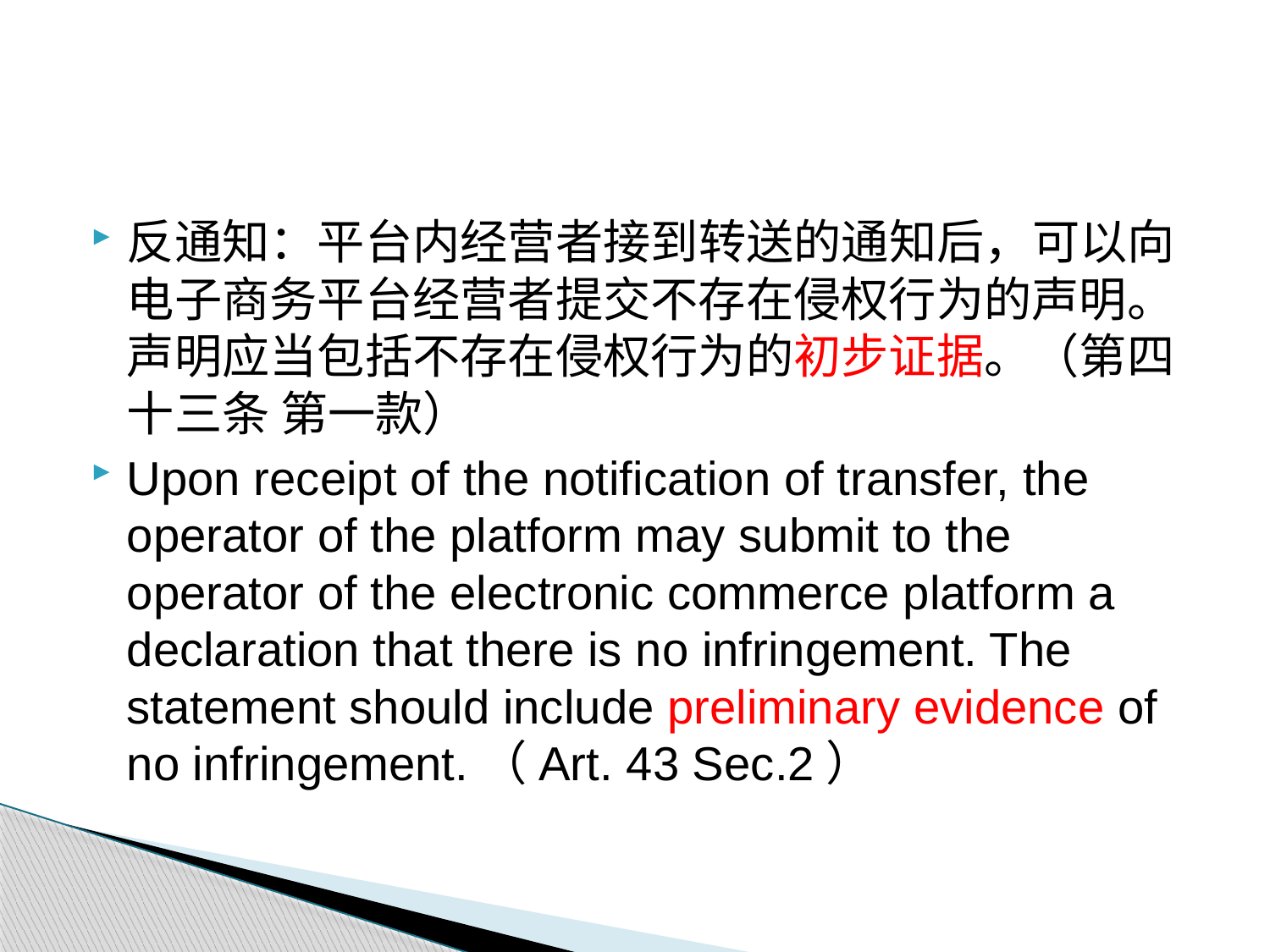

#
反通知：平台内经营者接到转送的通知后，可以向电子商务平台经营者提交不存在侵权行为的声明。声明应当包括不存在侵权行为的初步证据。（第四十三条 第一款）
Upon receipt of the notification of transfer, the operator of the platform may submit to the operator of the electronic commerce platform a declaration that there is no infringement. The statement should include preliminary evidence of no infringement.（Art. 43 Sec.2）